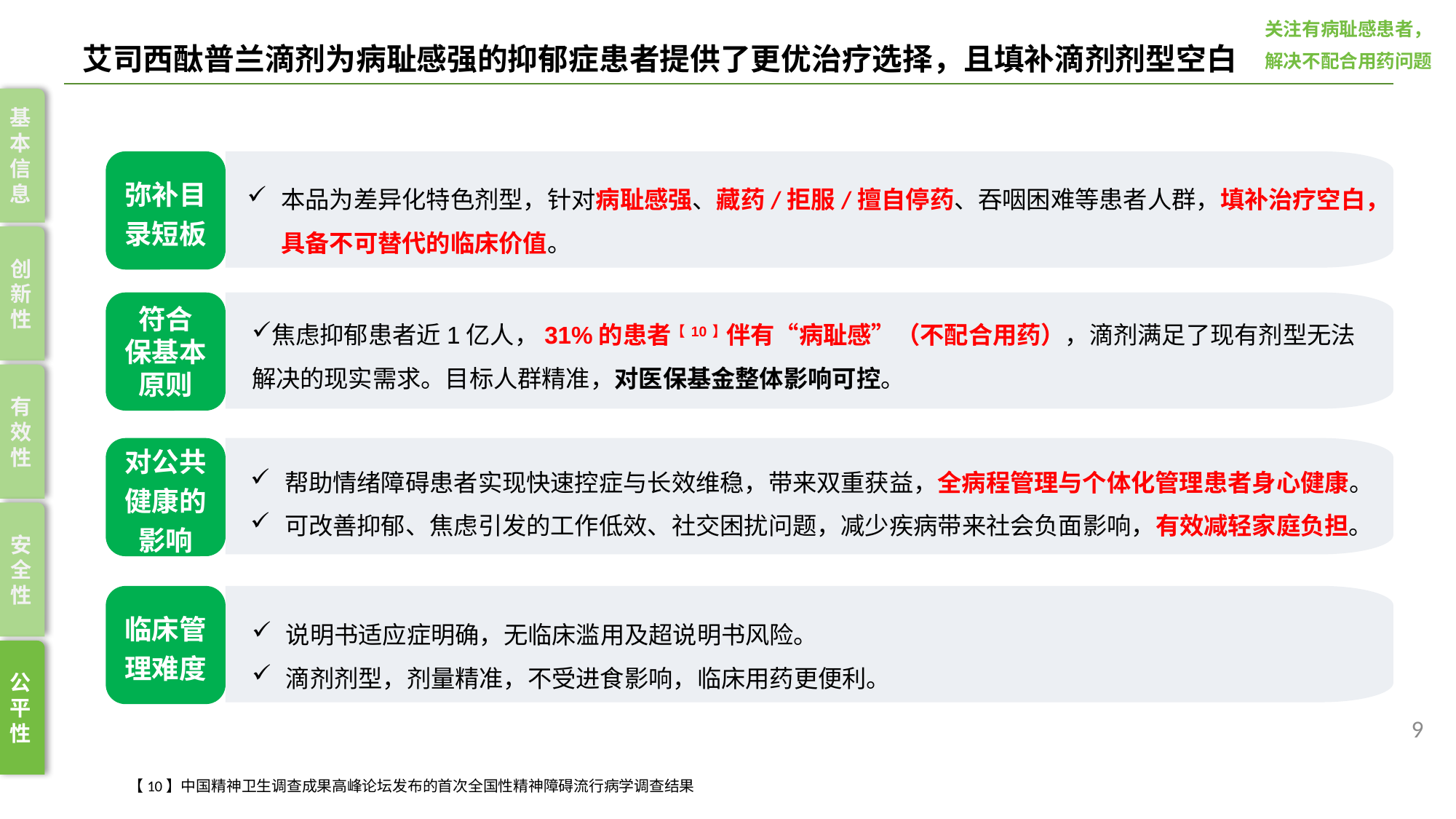

关注有病耻感患者，
解决不配合用药问题
艾司西酞普兰滴剂为病耻感强的抑郁症患者提供了更优治疗选择，且填补滴剂剂型空白
基本信息
弥补目录短板

本品为差异化特色剂型，针对病耻感强、藏药/拒服/擅自停药、吞咽困难等患者人群，填补治疗空白，具备不可替代的临床价值。
创新性
符合
保基本
原则

焦虑抑郁患者近1亿人，31%的患者【10】伴有“病耻感”（不配合用药），滴剂满足了现有剂型无法解决的现实需求。目标人群精准，对医保基金整体影响可控。

有效性
对公共健康的影响
帮助情绪障碍患者实现快速控症与长效维稳，带来双重获益，全病程管理与个体化管理患者身心健康。
可改善抑郁、焦虑引发的工作低效、社交困扰问题，减少疾病带来社会负面影响，有效减轻家庭负担。
安全性
临床管理难度

说明书适应症明确，无临床滥用及超说明书风险。
滴剂剂型，剂量精准，不受进食影响，临床用药更便利。
公平性
9
【10】中国精神卫生调查成果高峰论坛发布的首次全国性精神障碍流行病学调查结果